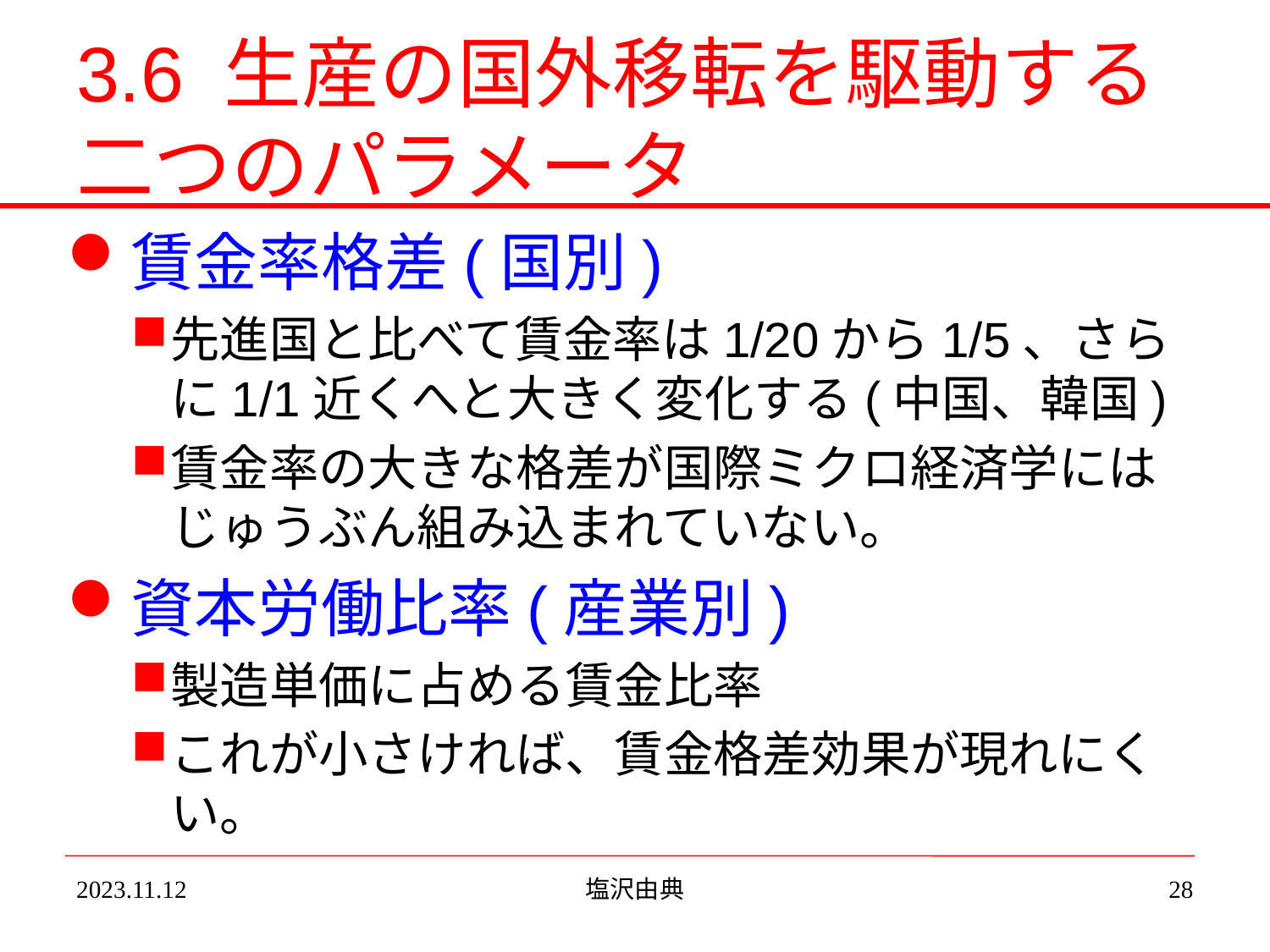

# 3.6 生産の国外移転を駆動する二つのパラメータ
賃金率格差(国別)
先進国と比べて賃金率は1/20から1/5、さらに1/1近くへと大きく変化する(中国、韓国)
賃金率の大きな格差が国際ミクロ経済学にはじゅうぶん組み込まれていない。
資本労働比率(産業別)
製造単価に占める賃金比率
これが小さければ、賃金格差効果が現れにくい。
2023.11.12
塩沢由典
28